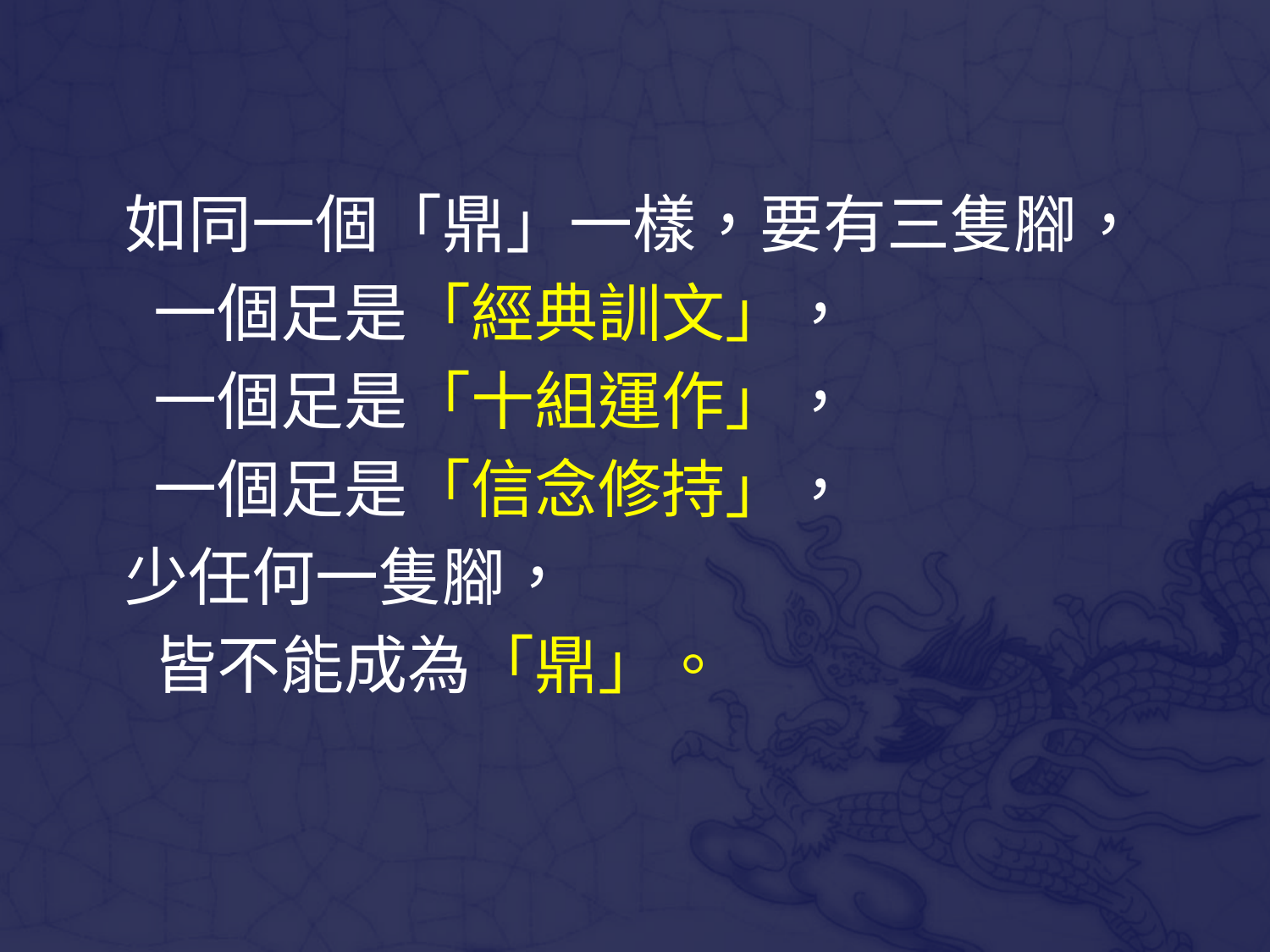

如同一個「鼎」一樣，要有三隻腳，
     一個足是「經典訓文」，
     一個足是「十組運作」，
     一個足是「信念修持」，
   少任何一隻腳，
     皆不能成為「鼎」。